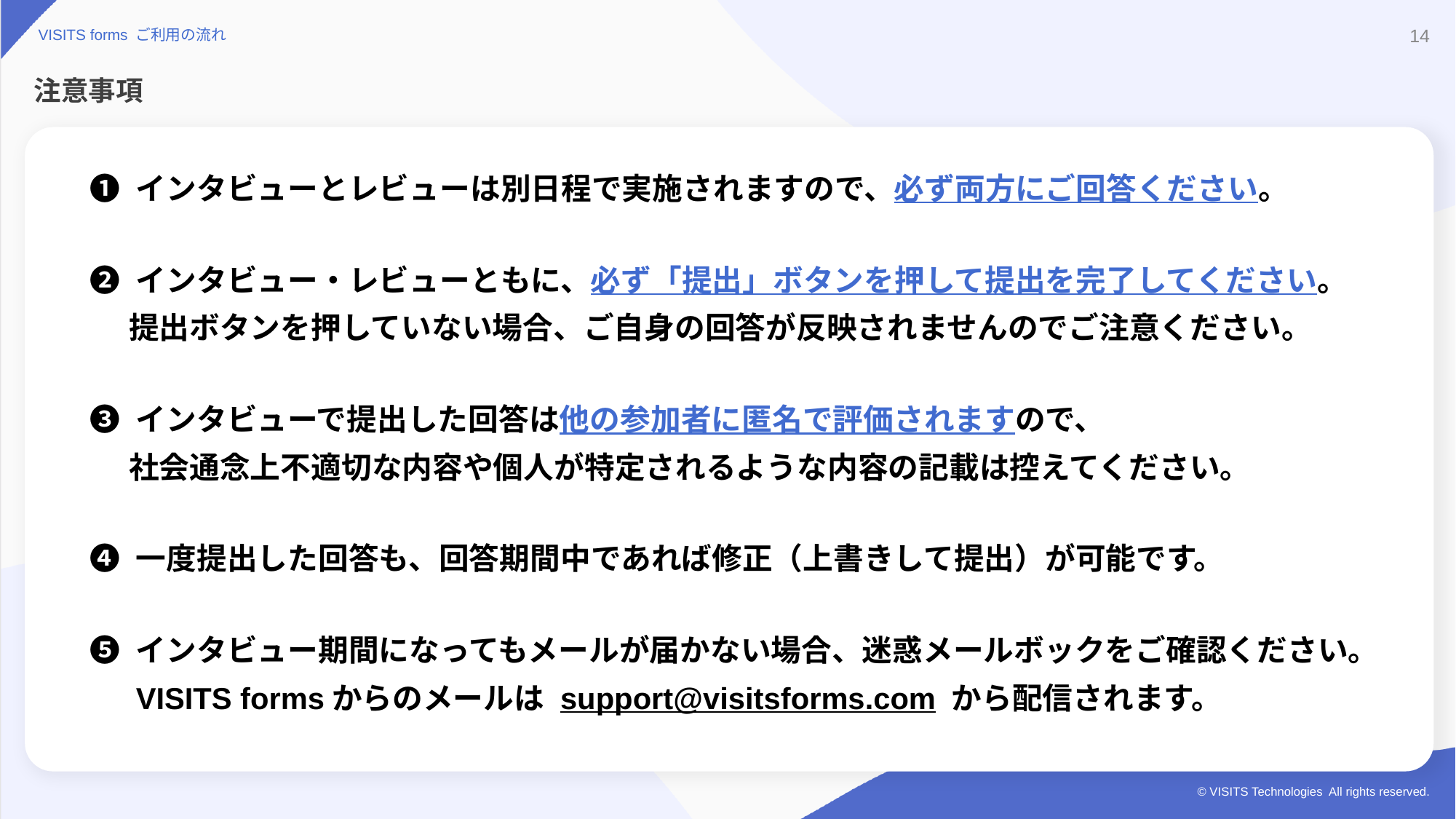

VISITS forms ご利用の流れ
# 注意事項
❶ インタビューとレビューは別日程で実施されますので、必ず両方にご回答ください。

❷ インタビュー・レビューともに、必ず「提出」ボタンを押して提出を完了してください。

　 提出ボタンを押していない場合、ご自身の回答が反映されませんのでご注意ください。

❸ インタビューで提出した回答は他の参加者に匿名で評価されますので、

　 社会通念上不適切な内容や個人が特定されるような内容の記載は控えてください。

❹ 一度提出した回答も、回答期間中であれば修正（上書きして提出）が可能です。

❺ インタビュー期間になってもメールが届かない場合、迷惑メールボックをご確認ください。

　 VISITS formsからのメールは support@visitsforms.com から配信されます。
© VISITS Technologies  All rights reserved.